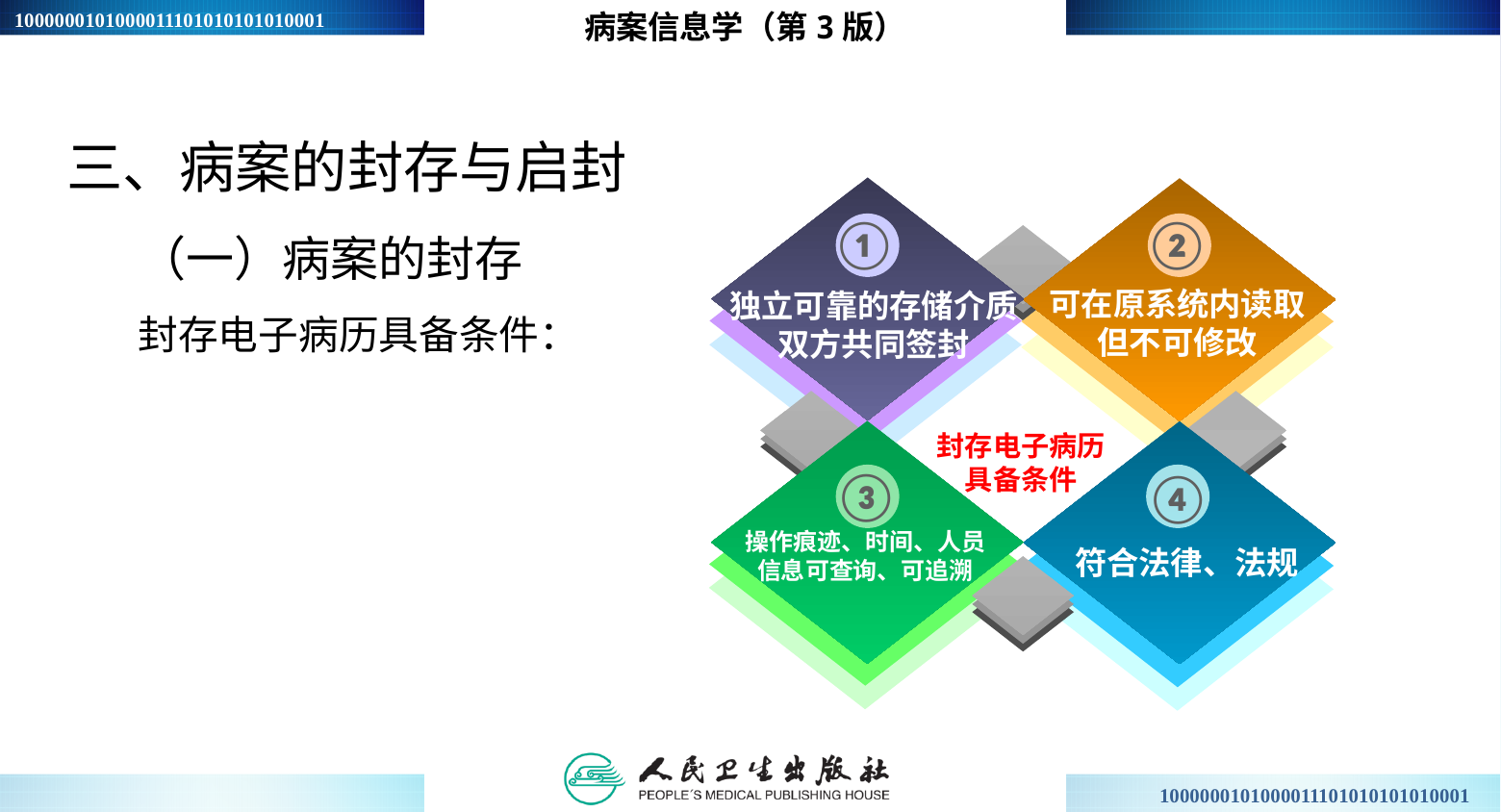

病案信息学（第3版）
三、病案的封存与启封
（一）病案的封存
封存电子病历具备条件：

①
②

③
④

符合法律、法规

可在原系统内读取
但不可修改
独立可靠的存储介质
双方共同签封
操作痕迹、时间、人员
信息可查询、可追溯
封存电子病历
具备条件